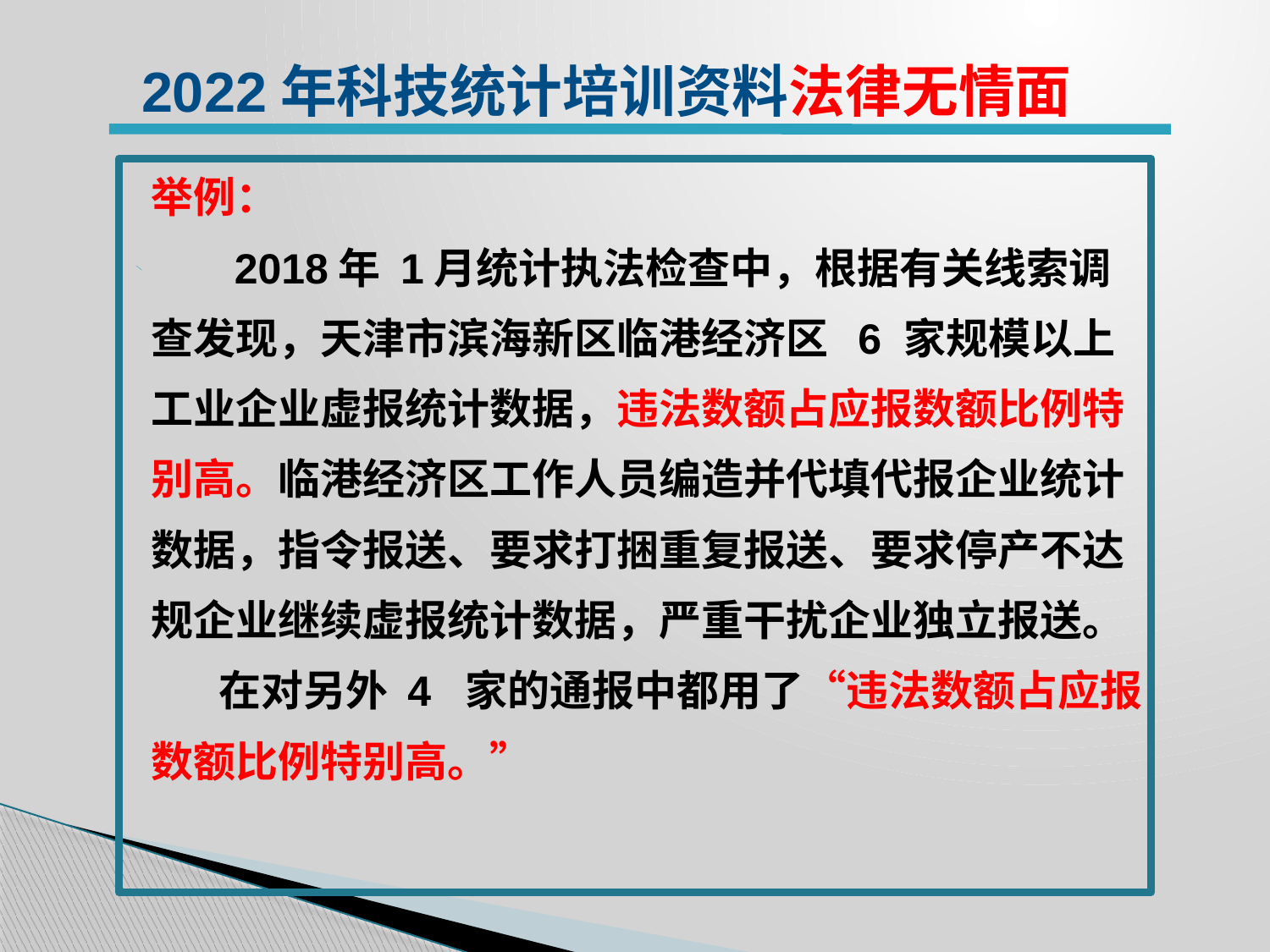

2022年科技统计培训资料法律无情面

举例：
       2018年 1月统计执法检查中，根据有关线索调查发现，天津市滨海新区临港经济区  6 家规模以上工业企业虚报统计数据，违法数额占应报数额比例特别高。临港经济区工作人员编造并代填代报企业统计数据，指令报送、要求打捆重复报送、要求停产不达规企业继续虚报统计数据，严重干扰企业独立报送。
      在对另外 4  家的通报中都用了“违法数额占应报数额比例特别高。”